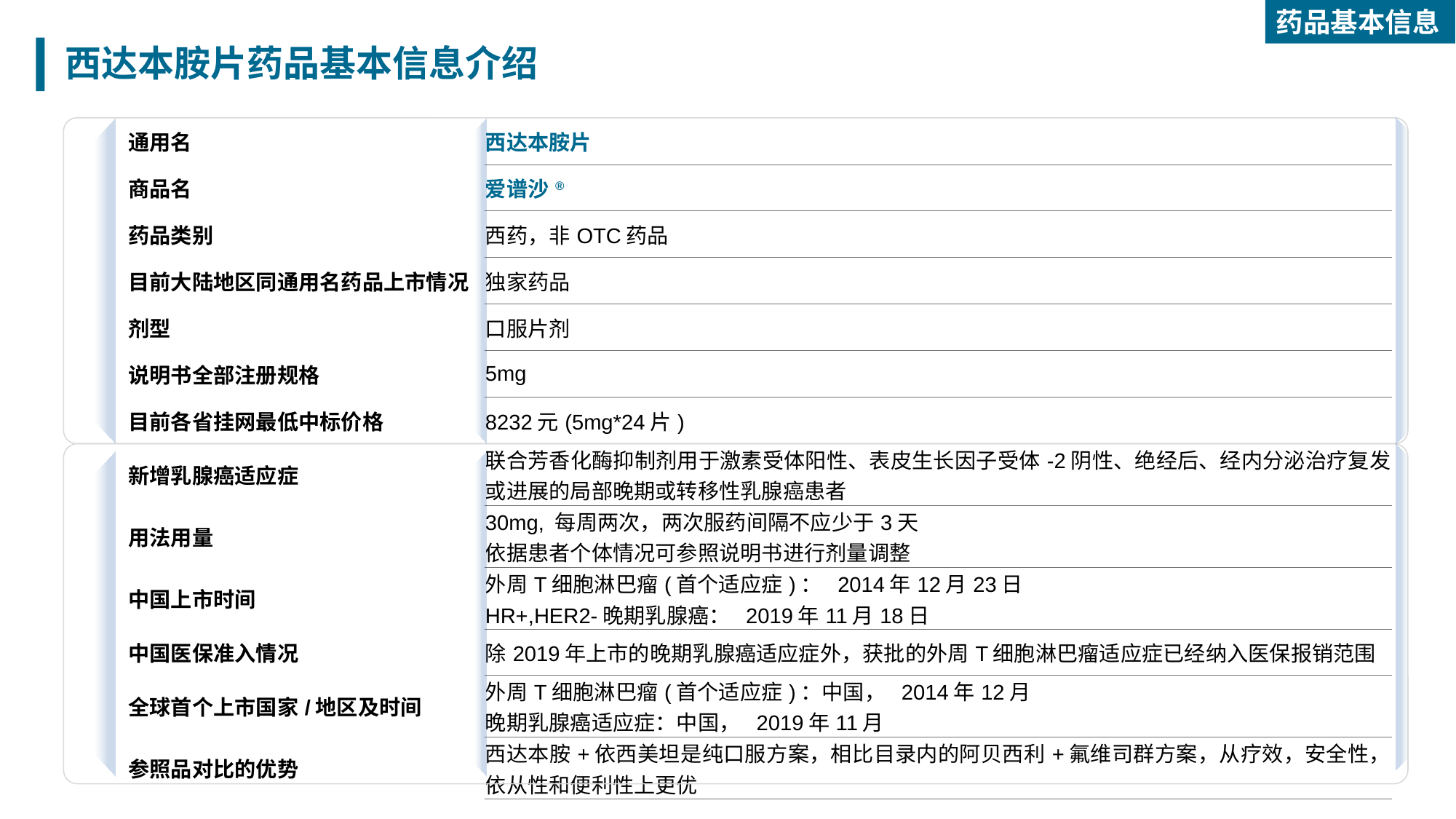

药品基本信息
西达本胺片药品基本信息介绍

| 通用名 | 西达本胺片 |
| --- | --- |
| 商品名 | 爱谱沙® |
| 药品类别 | 西药，非OTC药品 |
| 目前大陆地区同通用名药品上市情况 | 独家药品 |
| 剂型 | 口服片剂 |
| 说明书全部注册规格 | 5mg |
| 目前各省挂网最低中标价格 | 8232元(5mg\*24片) |
| 新增乳腺癌适应症 | 联合芳香化酶抑制剂用于激素受体阳性、表皮生长因子受体-2阴性、绝经后、经内分泌治疗复发或进展的局部晚期或转移性乳腺癌患者 |
| 用法用量 | 30mg, 每周两次，两次服药间隔不应少于3天 依据患者个体情况可参照说明书进行剂量调整 |
| 中国上市时间 | 外周T细胞淋巴瘤(首个适应症)： 2014年12月23日 HR+,HER2-晚期乳腺癌： 2019年11月18日 |
| 中国医保准入情况 | 除2019年上市的晚期乳腺癌适应症外，获批的外周T细胞淋巴瘤适应症已经纳入医保报销范围 |
| 全球首个上市国家/地区及时间 | 外周T细胞淋巴瘤(首个适应症)：中国， 2014年12月 晚期乳腺癌适应症：中国， 2019年11月 |
| 参照品对比的优势 | 西达本胺+依西美坦是纯口服方案，相比目录内的阿贝西利+氟维司群方案，从疗效，安全性，依从性和便利性上更优 |